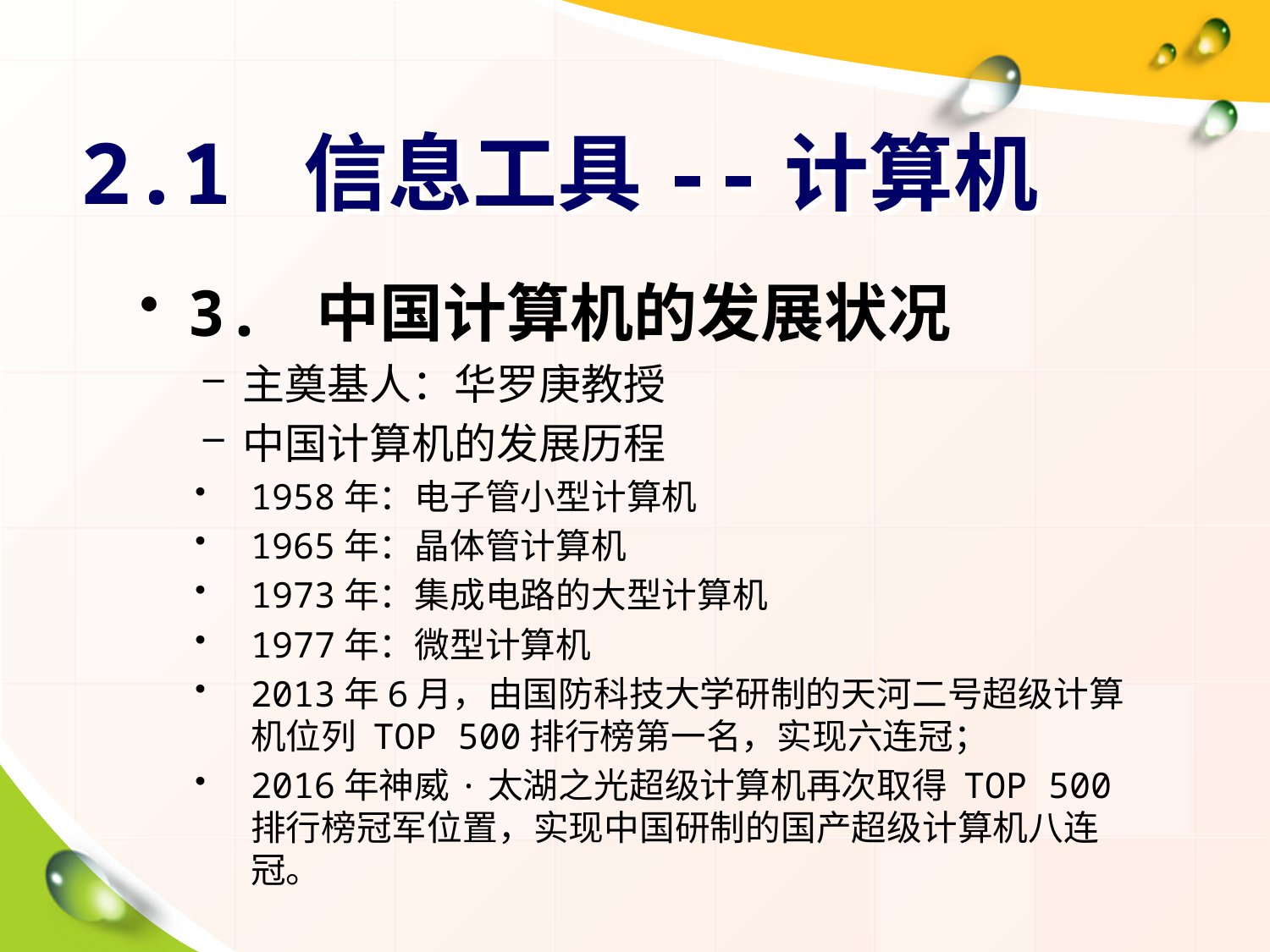

# 2.1 信息工具--计算机
3. 中国计算机的发展状况
主奠基人：华罗庚教授
中国计算机的发展历程
1958年：电子管小型计算机
1965年：晶体管计算机
1973年：集成电路的大型计算机
1977年：微型计算机
2013年6月，由国防科技大学研制的天河二号超级计算机位列 TOP 500排行榜第一名，实现六连冠；
2016年神威·太湖之光超级计算机再次取得 TOP 500排行榜冠军位置，实现中国研制的国产超级计算机八连冠。